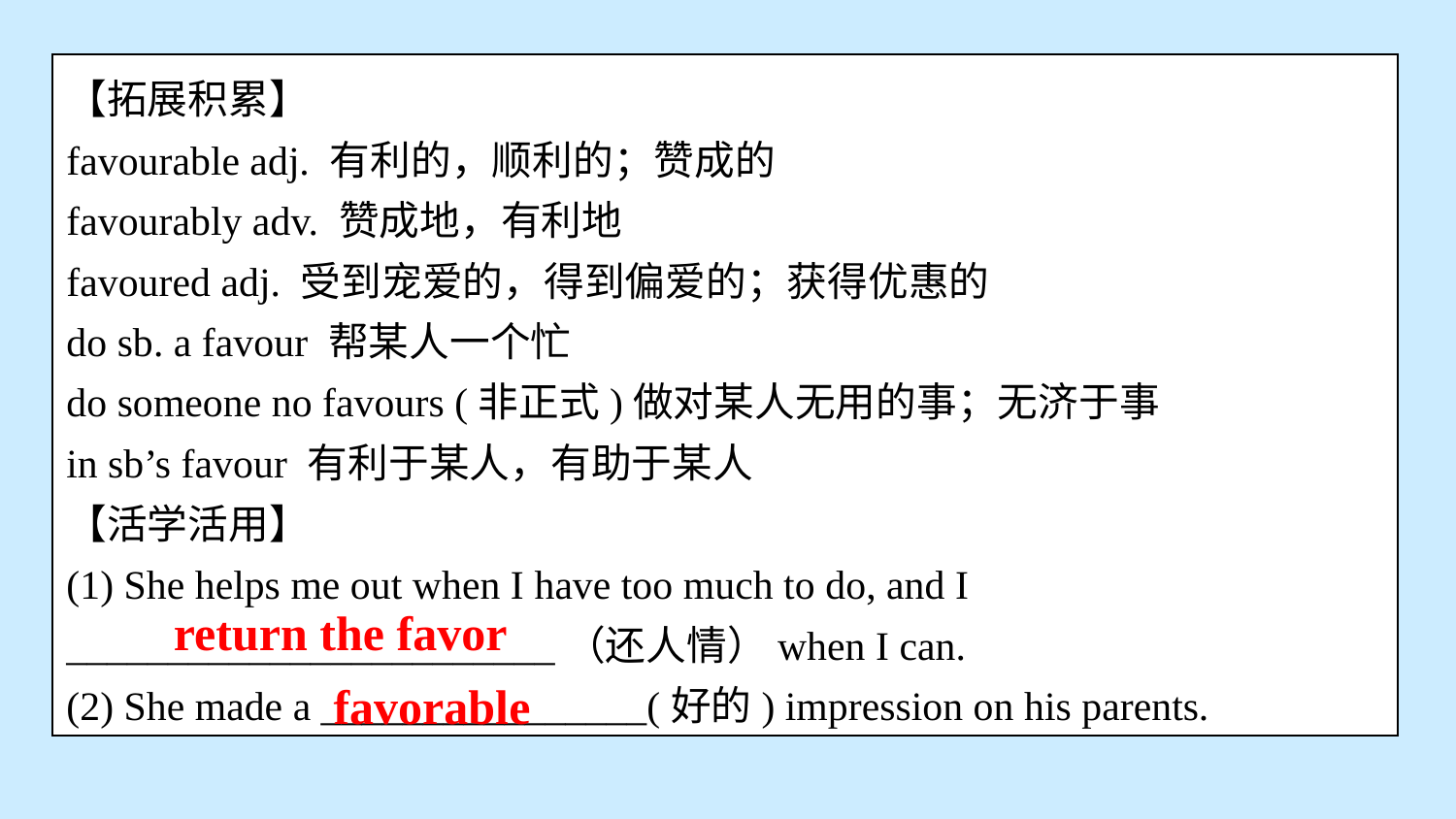

【拓展积累】
favourable adj. 有利的，顺利的；赞成的
favourably adv. 赞成地，有利地
favoured adj. 受到宠爱的，得到偏爱的；获得优惠的
do sb. a favour 帮某人一个忙
do someone no favours (非正式)做对某人无用的事；无济于事
in sb’s favour 有利于某人，有助于某人
【活学活用】
(1) She helps me out when I have too much to do, and I ________________________（还人情）when I can.
(2) She made a ________________(好的) impression on his parents.
return the favor
favorable